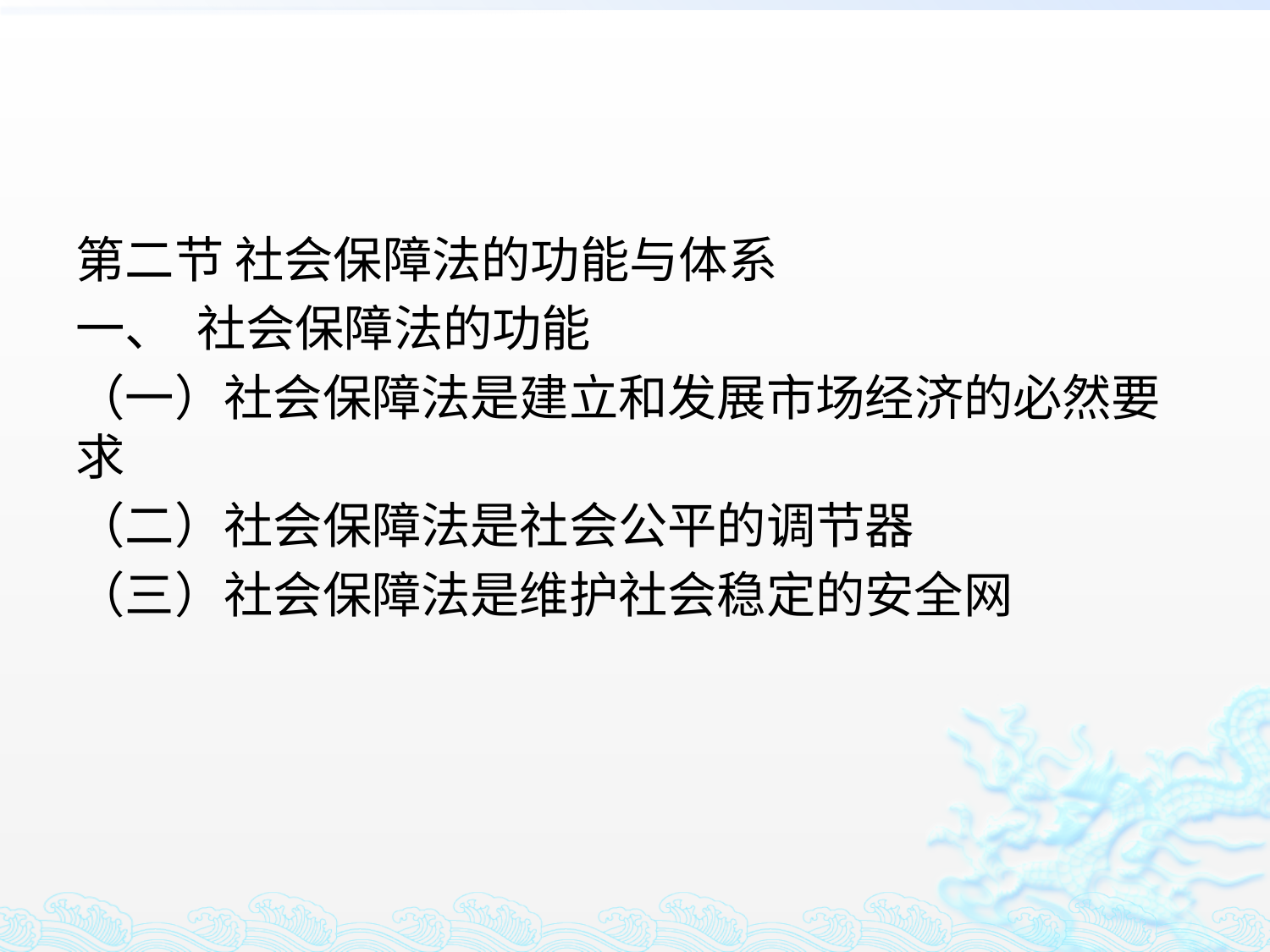

#
第二节 社会保障法的功能与体系
一、  社会保障法的功能
（一）社会保障法是建立和发展市场经济的必然要求
（二）社会保障法是社会公平的调节器
（三）社会保障法是维护社会稳定的安全网